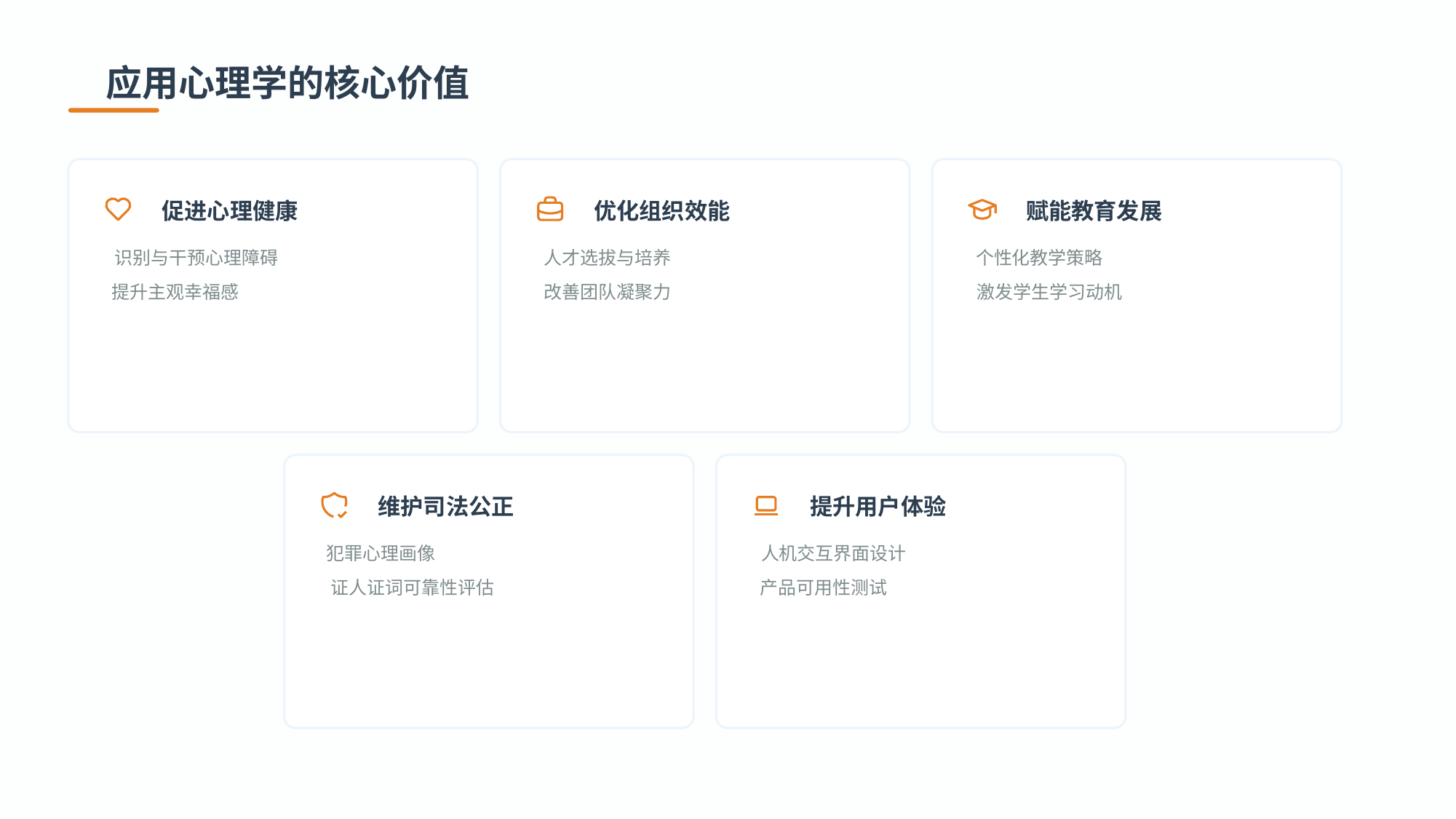

应用心理学的核心价值

促进心理健康

识别与干预心理障碍
提升主观幸福感

优化组织效能

人才选拔与培养
改善团队凝聚力

赋能教育发展

个性化教学策略
激发学生学习动机

维护司法公正

犯罪心理画像
证人证词可靠性评估

提升用户体验

人机交互界面设计
产品可用性测试